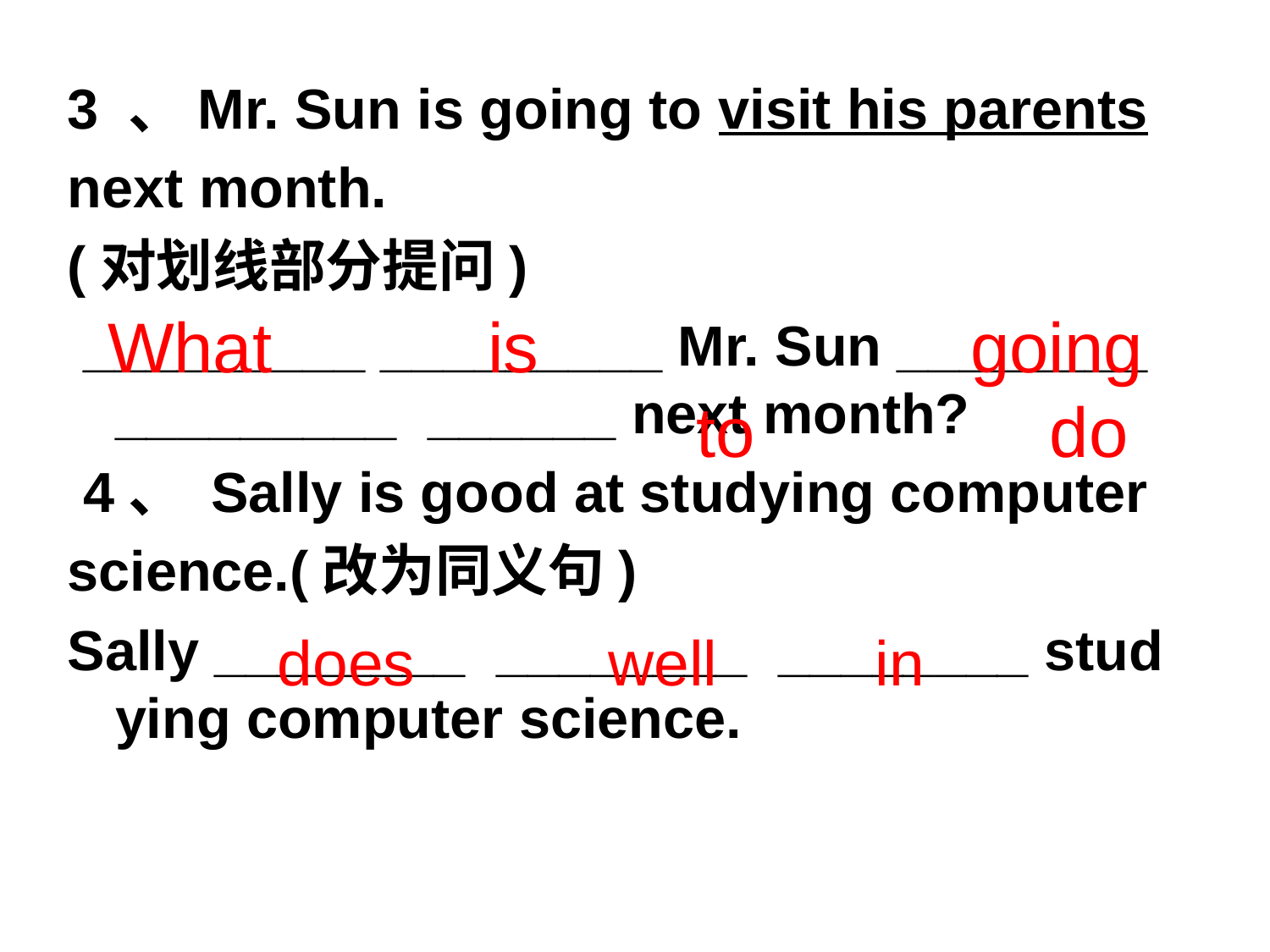

3 、Mr. Sun is going to visit his parents
next month.
(对划线部分提问)
 _________ _________ Mr. Sun ________ _________  ______ next month?
 4、 Sally is good at studying computer
science.(改为同义句)
Sally ________  ________  ________ studying computer science.

What           is                      going                                  to               do
does           well         in